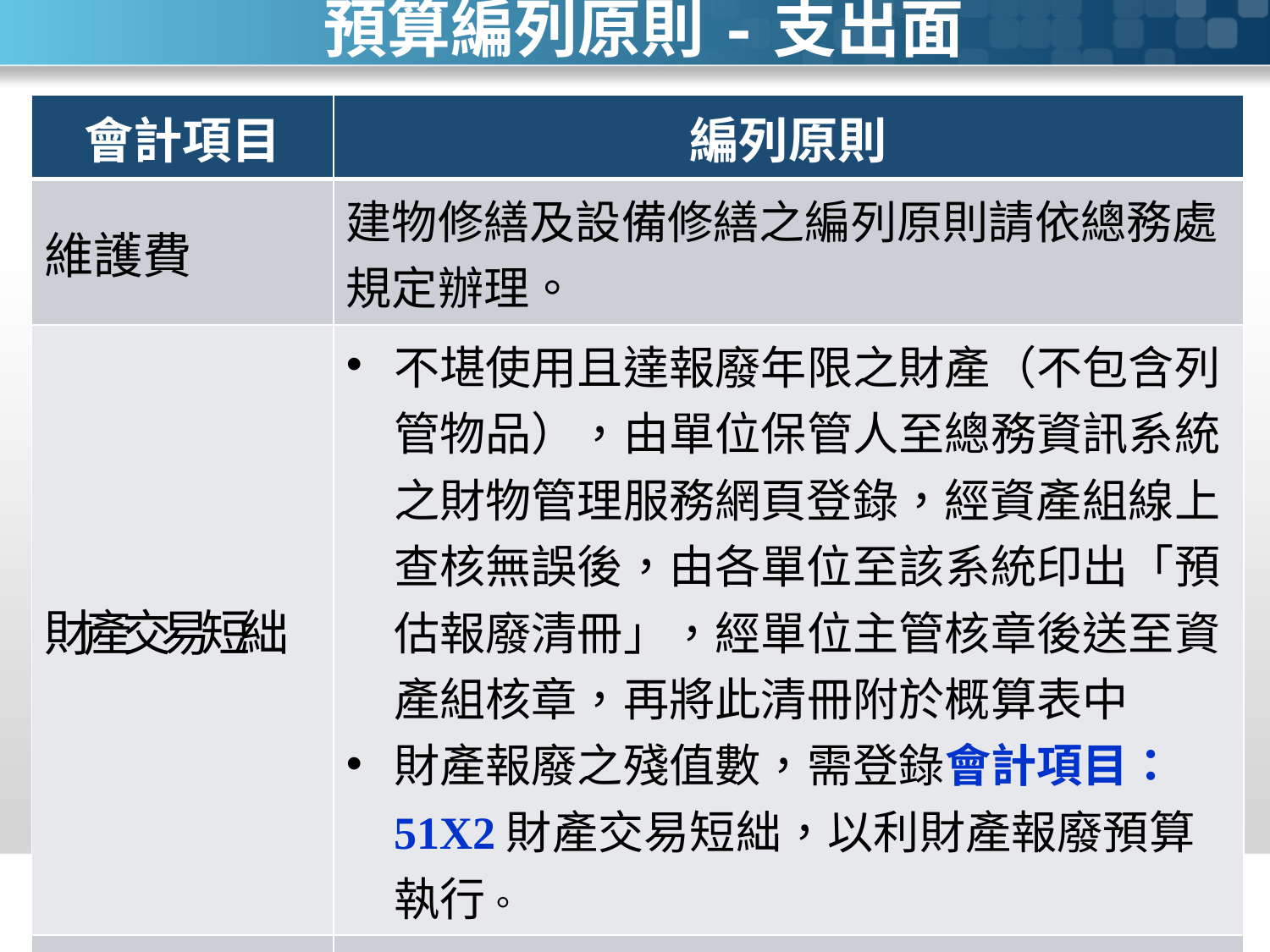

預算編列原則-支出面
| 會計項目 | 編列原則 |
| --- | --- |
| 維護費 | 建物修繕及設備修繕之編列原則請依總務處規定辦理。 |
| 財產交易短絀 | 不堪使用且達報廢年限之財產（不包含列管物品），由單位保管人至總務資訊系統之財物管理服務網頁登錄，經資產組線上查核無誤後，由各單位至該系統印出「預估報廢清冊」，經單位主管核章後送至資產組核章，再將此清冊附於概算表中 財產報廢之殘值數，需登錄會計項目：51X2財產交易短絀，以利財產報廢預算執行。 |
| 折舊及攤銷 | 資本支出之折舊與攤銷由總務處資產組統一編列。 |